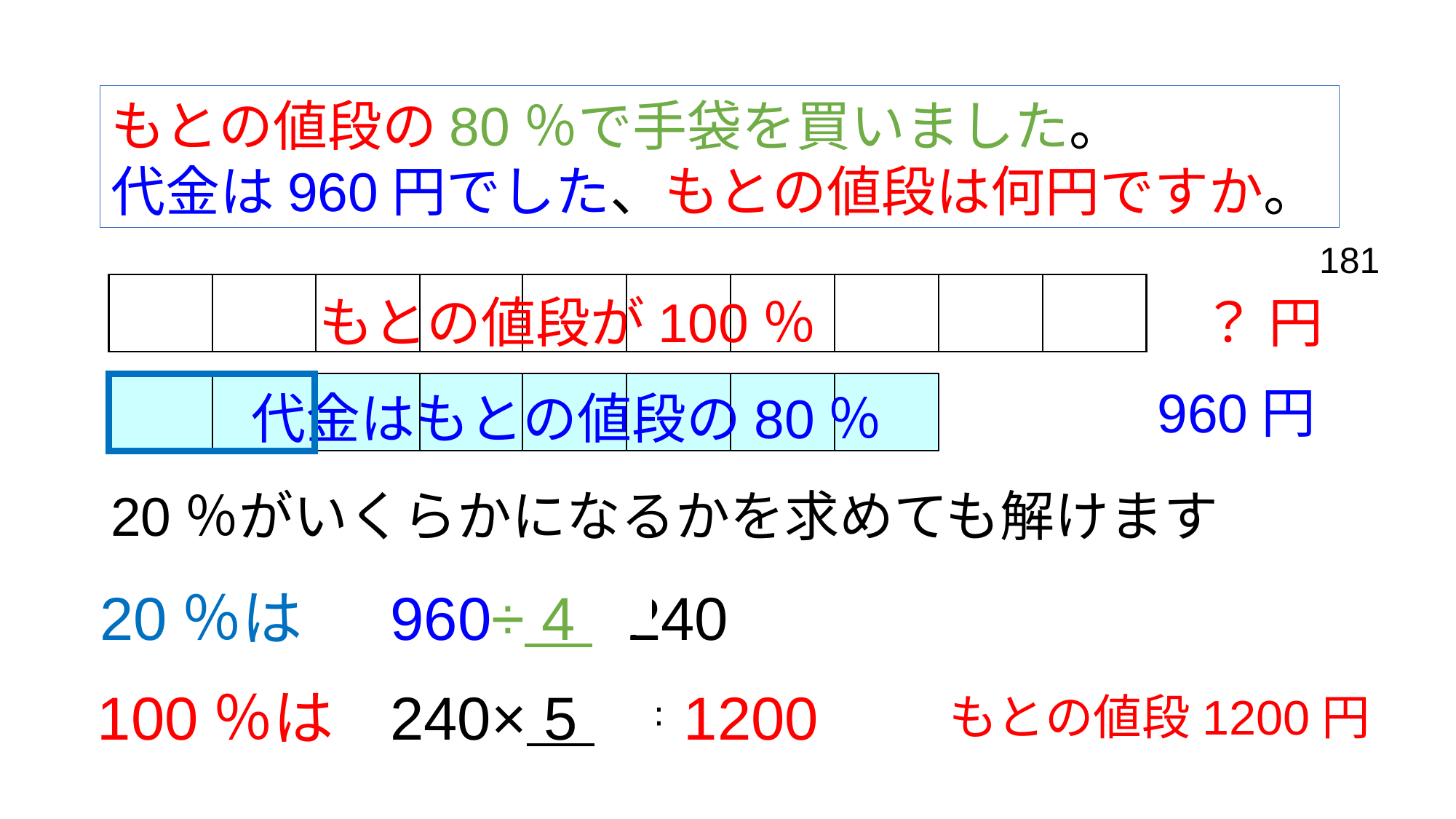

もとの値段の80％で手袋を買いました。
代金は960円でした、もとの値段は何円ですか。
181

？ 円
もとの値段が100％
960円

代金はもとの値段の80％
20％がいくらかになるかを求めても解けます
20％は
960÷ 4 =240

100％は
240× 5 ＝1200

もとの値段1200円